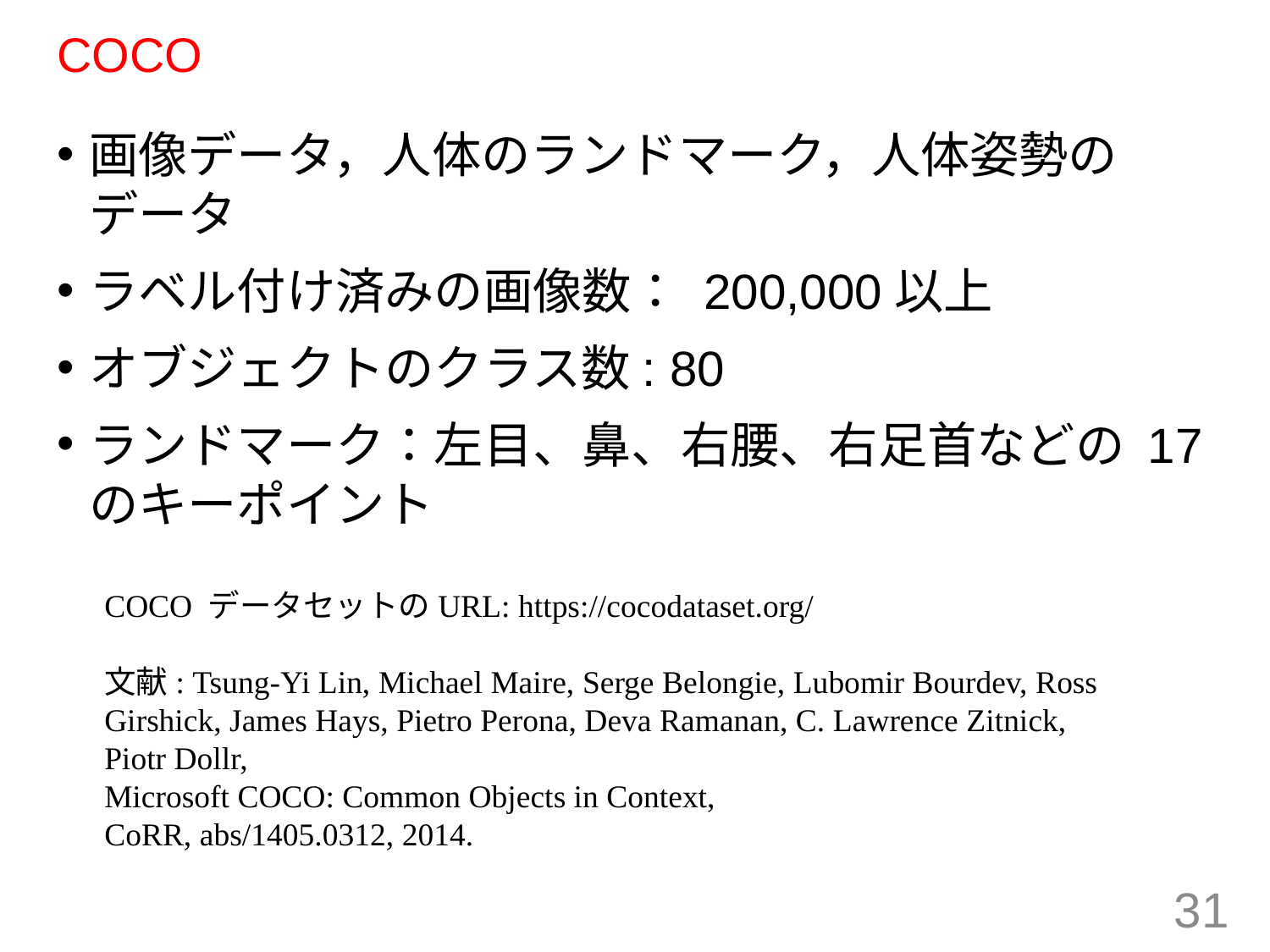

# COCO
画像データ，人体のランドマーク，人体姿勢のデータ
ラベル付け済みの画像数： 200,000以上
オブジェクトのクラス数: 80
ランドマーク：左目、鼻、右腰、右足首などの 17のキーポイント

COCO データセットのURL: https://cocodataset.org/

文献: Tsung-Yi Lin, Michael Maire, Serge Belongie, Lubomir Bourdev, Ross Girshick, James Hays, Pietro Perona, Deva Ramanan, C. Lawrence Zitnick, Piotr Dollr,
Microsoft COCO: Common Objects in Context,
CoRR, abs/1405.0312, 2014.

31